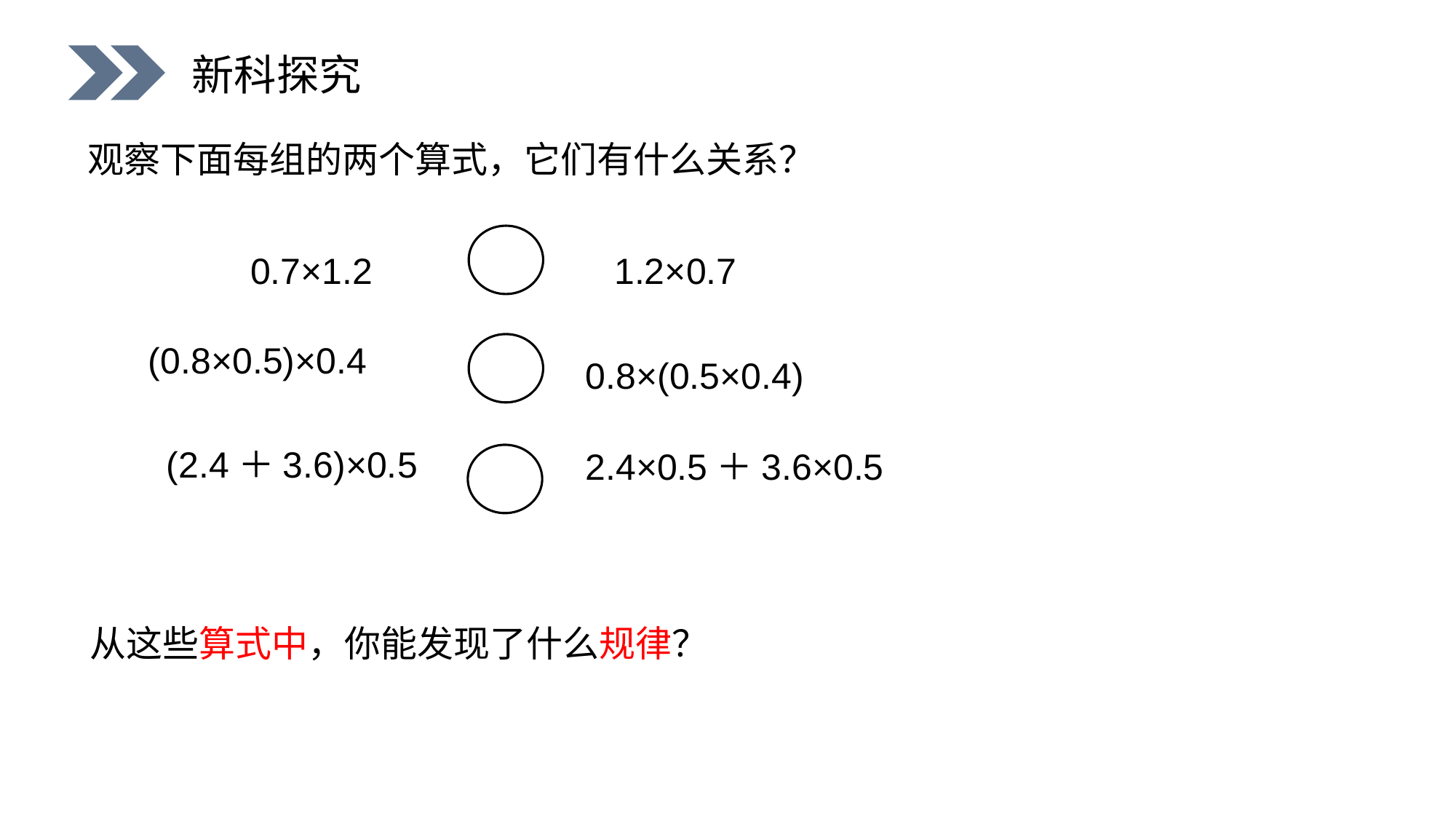

新科探究
观察下面每组的两个算式，它们有什么关系？
1.2×0.7
0.7×1.2

(0.8×0.5)×0.4
0.8×(0.5×0.4)

(2.4＋3.6)×0.5
2.4×0.5＋3.6×0.5

从这些算式中，你能发现了什么规律？